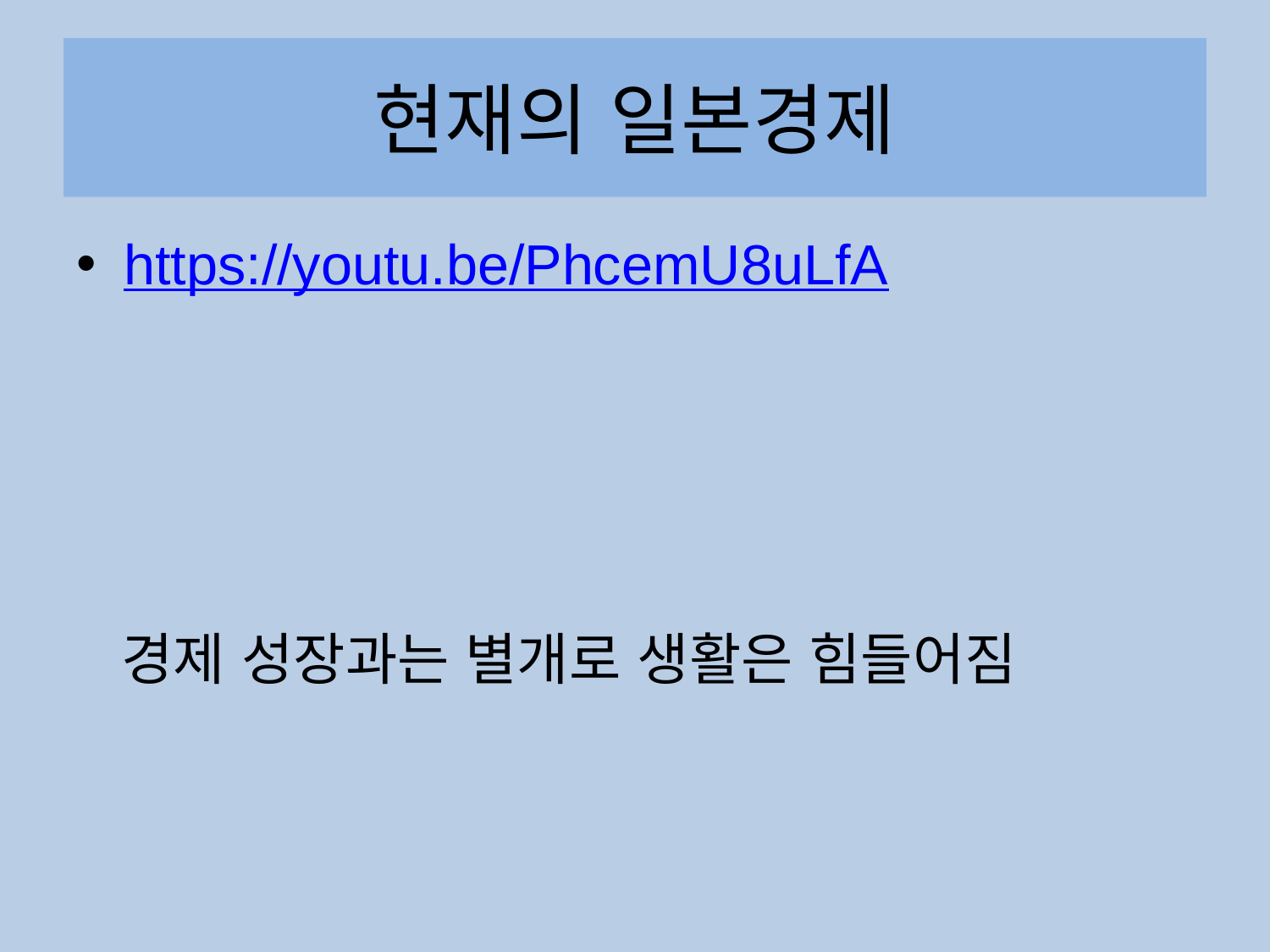

# 현재의 일본경제
https://youtu.be/PhcemU8uLfA

  경제 성장과는 별개로 생활은 힘들어짐